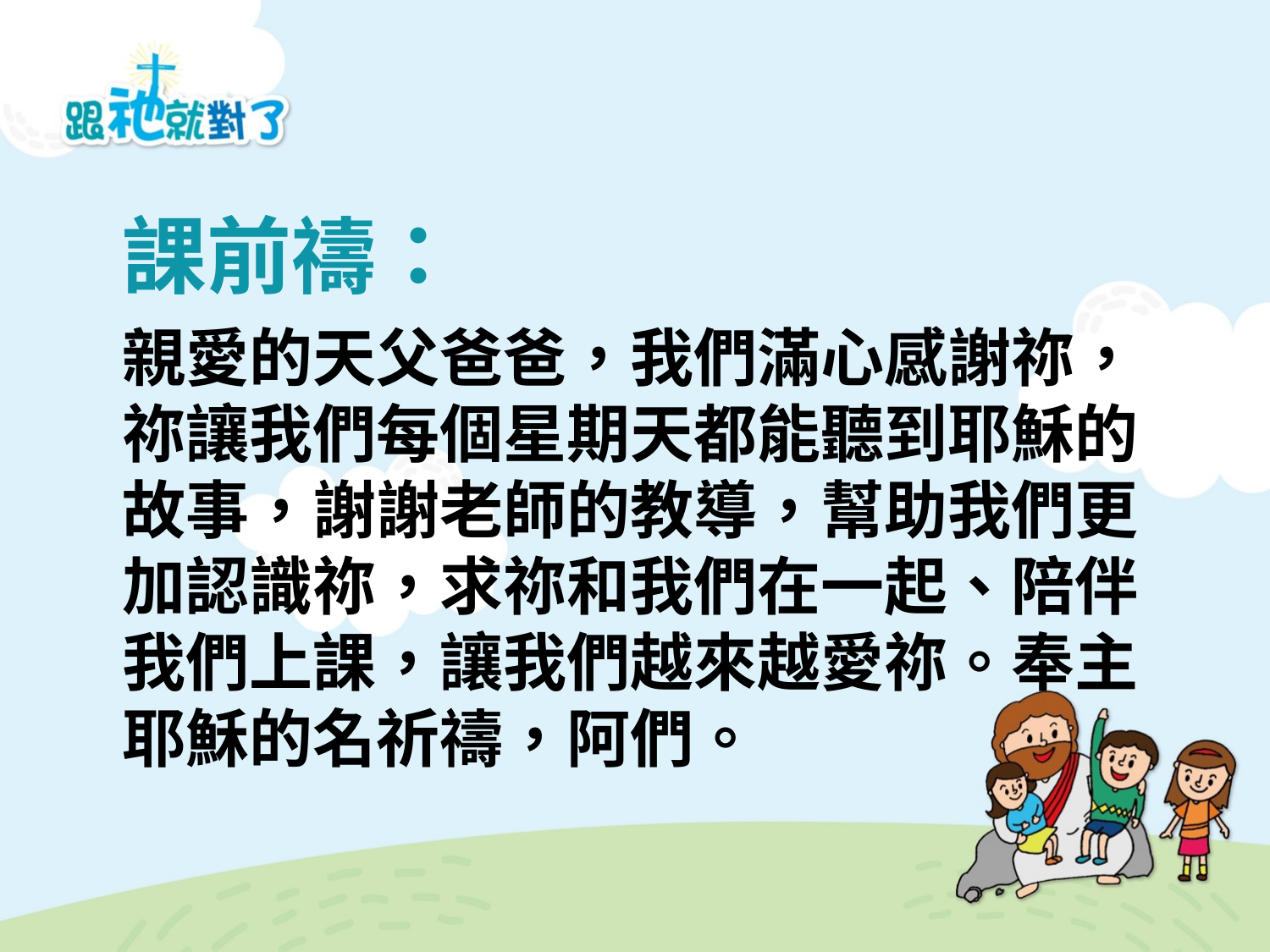

課前禱：
親愛的天父爸爸，我們滿心感謝祢，祢讓我們每個星期天都能聽到耶穌的故事，謝謝老師的教導，幫助我們更加認識祢，求祢和我們在一起、陪伴我們上課，讓我們越來越愛祢。奉主耶穌的名祈禱，阿們。